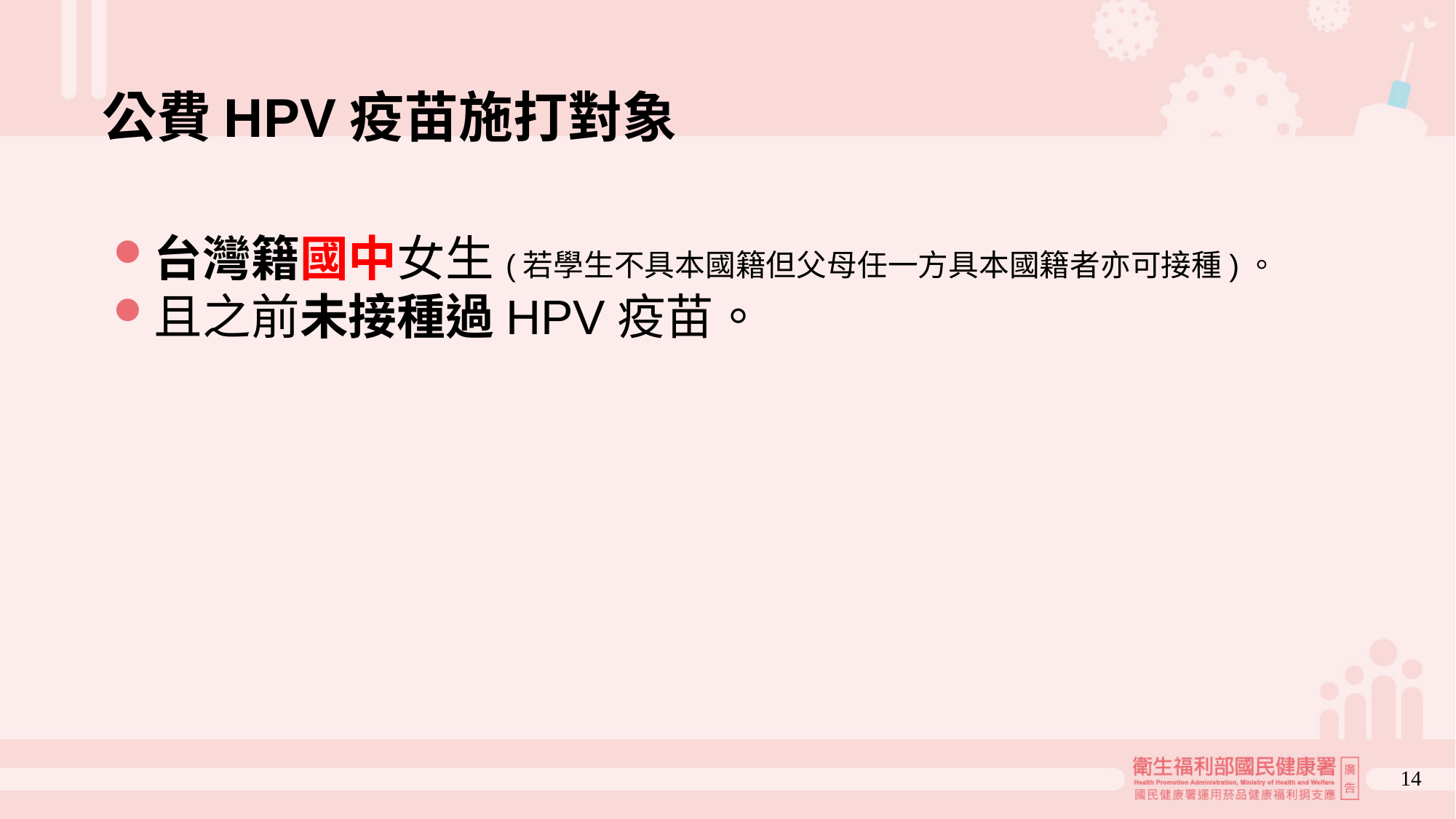

# 公費HPV疫苗施打對象

台灣籍國中女生(若學生不具本國籍但父母任一方具本國籍者亦可接種)。
且之前未接種過HPV疫苗。
14